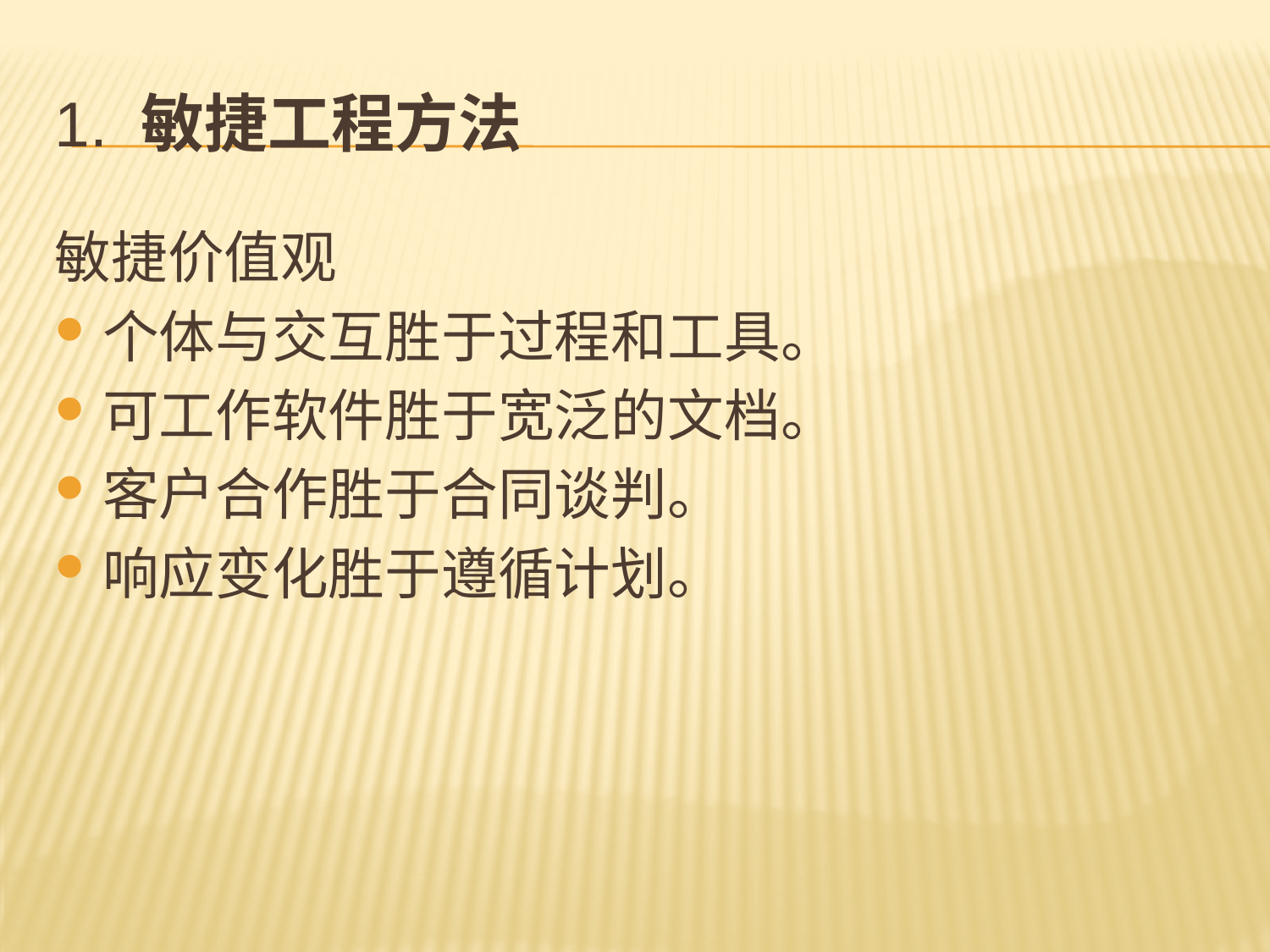

# 1. 敏捷工程方法
敏捷价值观
个体与交互胜于过程和工具。
可工作软件胜于宽泛的文档。
客户合作胜于合同谈判。
响应变化胜于遵循计划。